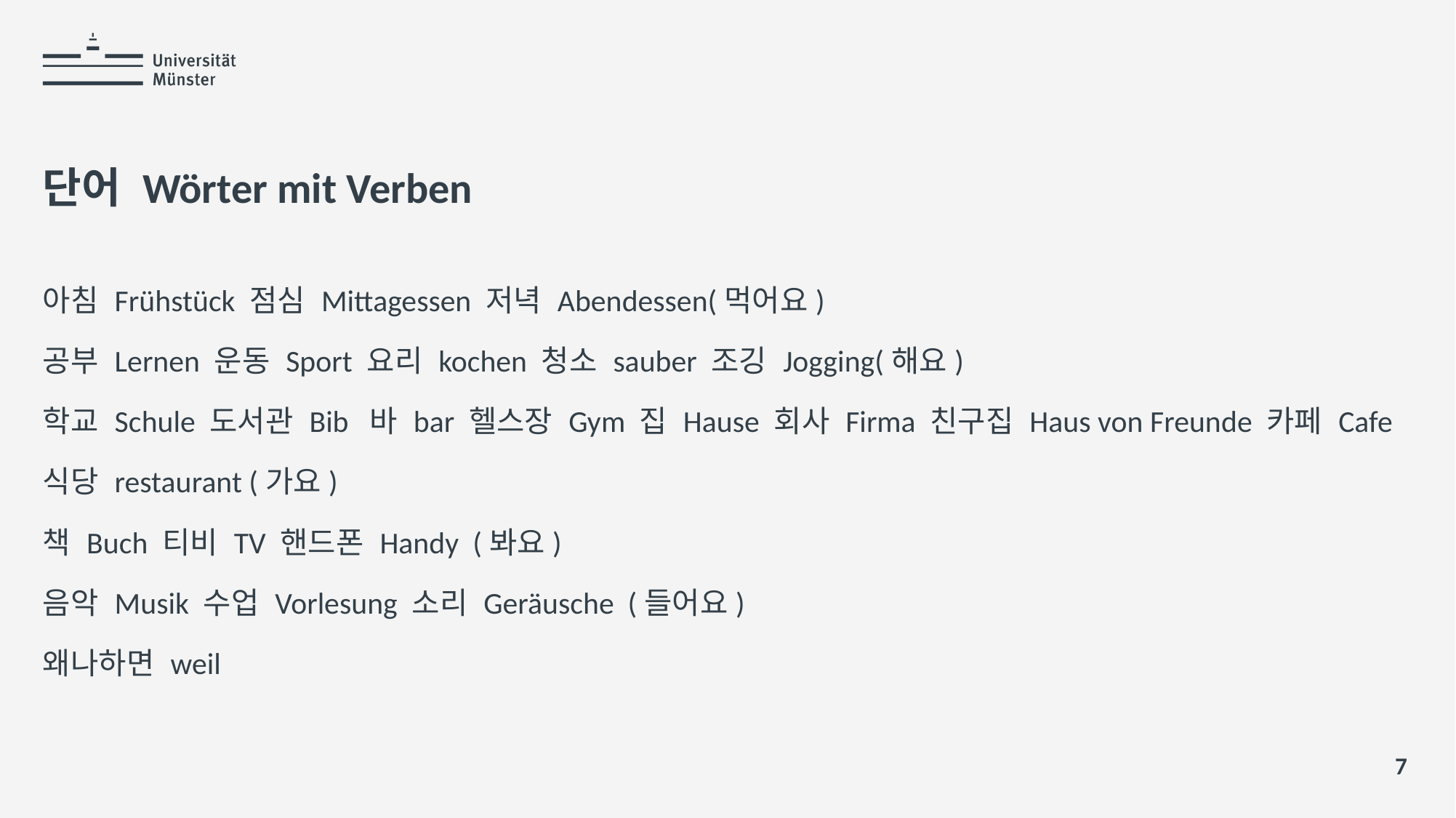

# 단어 Wörter mit Verben
아침 Frühstück 점심 Mittagessen 저녁 Abendessen(먹어요)
공부 Lernen 운동 Sport 요리 kochen 청소 sauber 조깅 Jogging(해요)
학교 Schule 도서관 Bib  바 bar 헬스장 Gym 집 Hause 회사 Firma 친구집 Haus von Freunde 카페 Cafe
식당 restaurant (가요)
책 Buch 티비 TV 핸드폰 Handy  (봐요)
음악 Musik 수업 Vorlesung 소리 Geräusche  (들어요)
왜나하면 weil

7